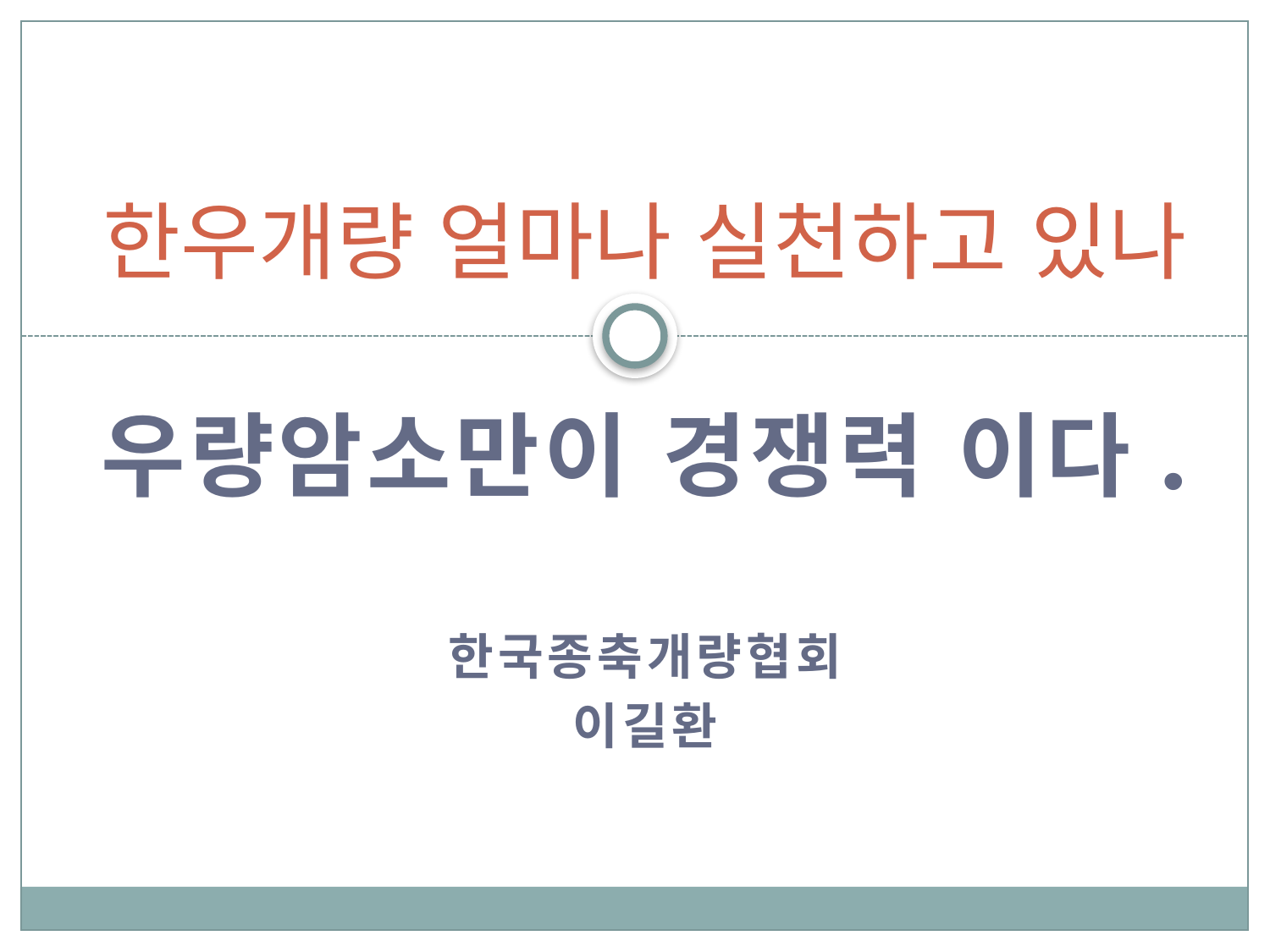

# 한우개량 얼마나 실천하고 있나
우량암소만이 경쟁력 이다.

한국종축개량협회
이길환